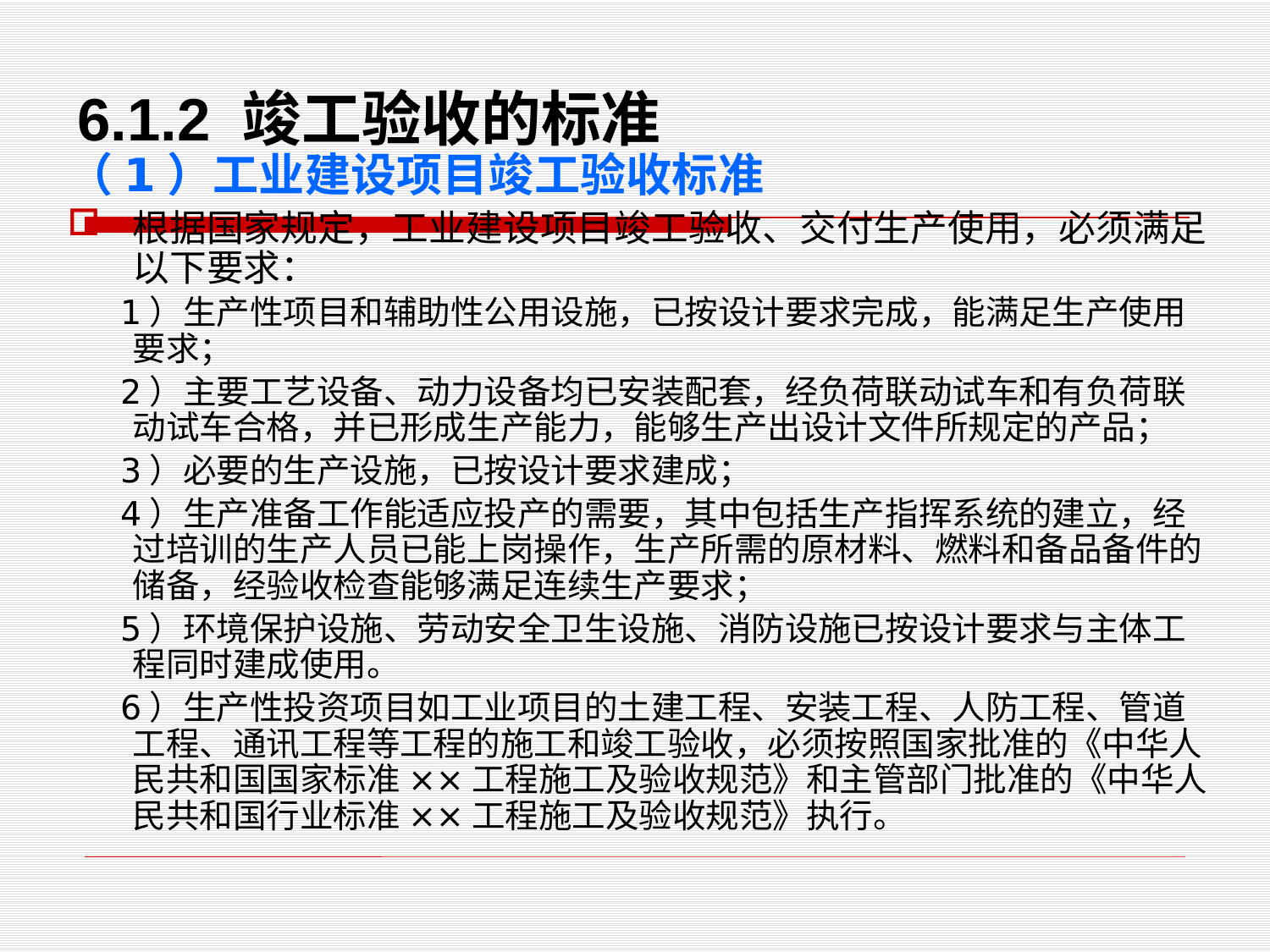

# 6.1.2 竣工验收的标准
（1）工业建设项目竣工验收标准
根据国家规定，工业建设项目竣工验收、交付生产使用，必须满足以下要求：
     1）生产性项目和辅助性公用设施，已按设计要求完成，能满足生产使用要求；
     2）主要工艺设备、动力设备均已安装配套，经负荷联动试车和有负荷联动试车合格，并已形成生产能力，能够生产出设计文件所规定的产品；
     3）必要的生产设施，已按设计要求建成；
     4）生产准备工作能适应投产的需要，其中包括生产指挥系统的建立，经过培训的生产人员已能上岗操作，生产所需的原材料、燃料和备品备件的储备，经验收检查能够满足连续生产要求；
     5）环境保护设施、劳动安全卫生设施、消防设施已按设计要求与主体工程同时建成使用。
     6）生产性投资项目如工业项目的土建工程、安装工程、人防工程、管道工程、通讯工程等工程的施工和竣工验收，必须按照国家批准的《中华人民共和国国家标准××工程施工及验收规范》和主管部门批准的《中华人民共和国行业标准××工程施工及验收规范》执行。